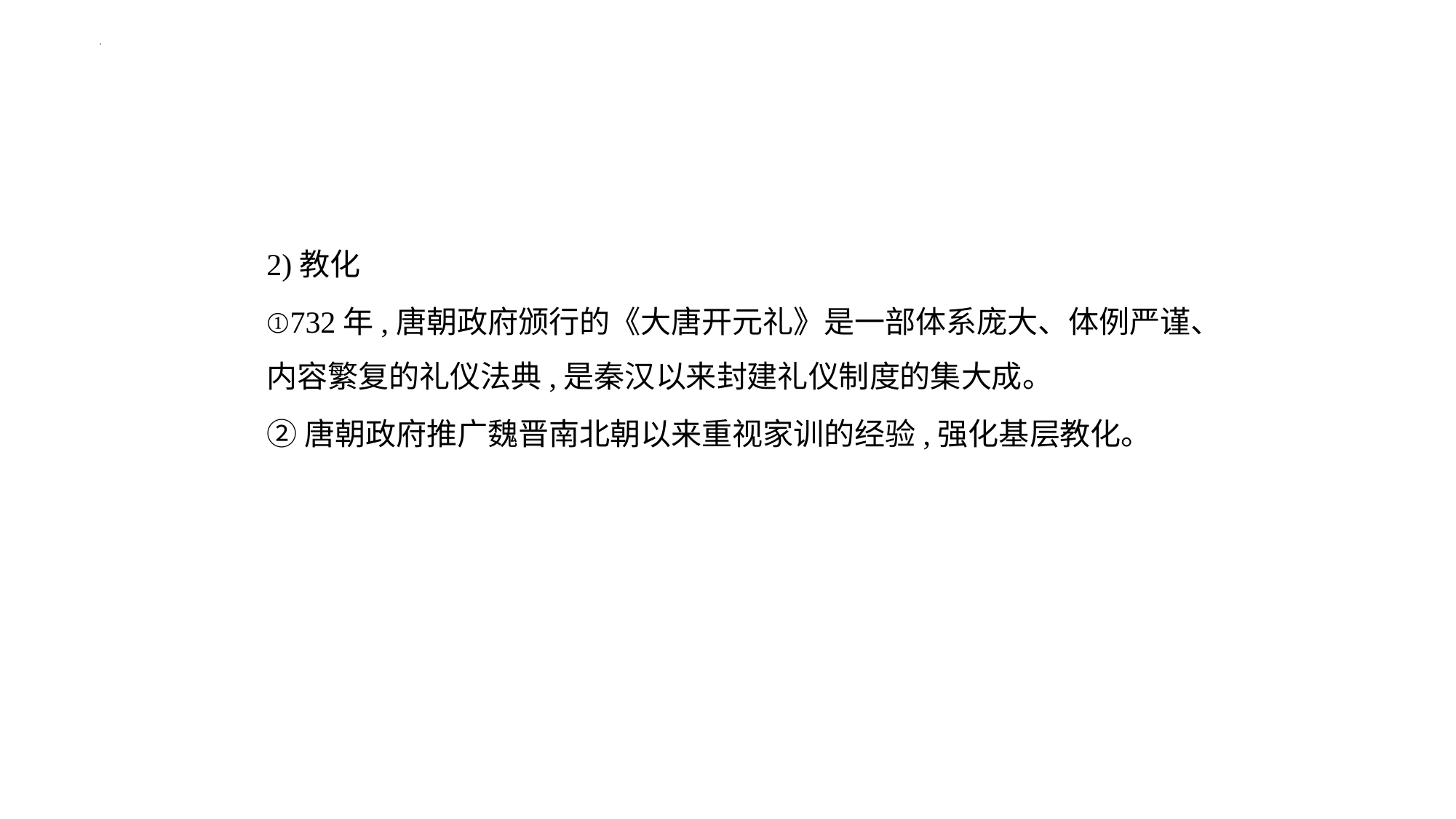

2)教化
①732年,唐朝政府颁行的《大唐开元礼》是一部体系庞大、体例严谨、
内容繁复的礼仪法典,是秦汉以来封建礼仪制度的集大成。
②唐朝政府推广魏晋南北朝以来重视家训的经验,强化基层教化。